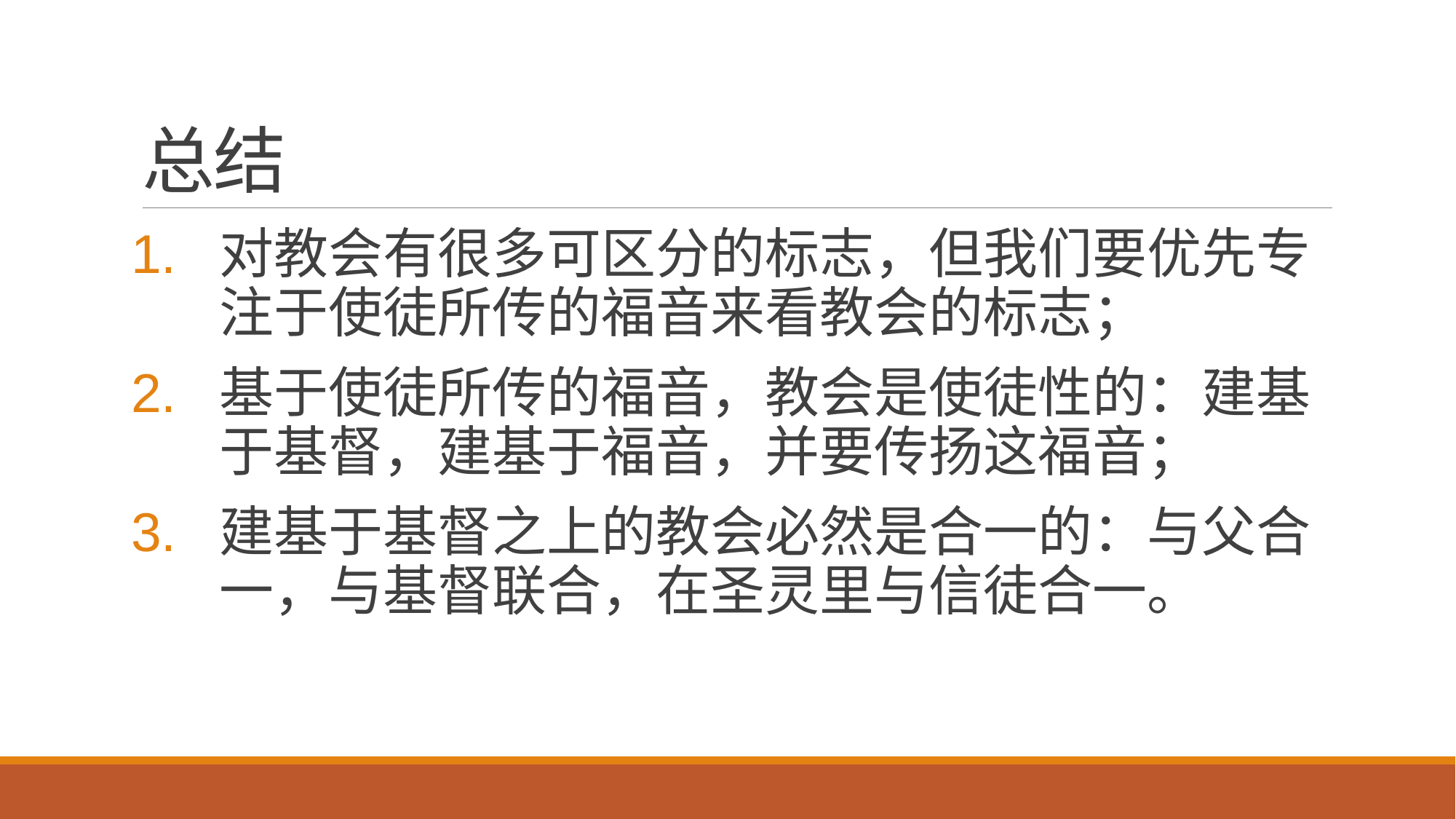

# 总结
对教会有很多可区分的标志，但我们要优先专注于使徒所传的福音来看教会的标志；
基于使徒所传的福音，教会是使徒性的：建基于基督，建基于福音，并要传扬这福音；
建基于基督之上的教会必然是合一的：与父合一，与基督联合，在圣灵里与信徒合一。